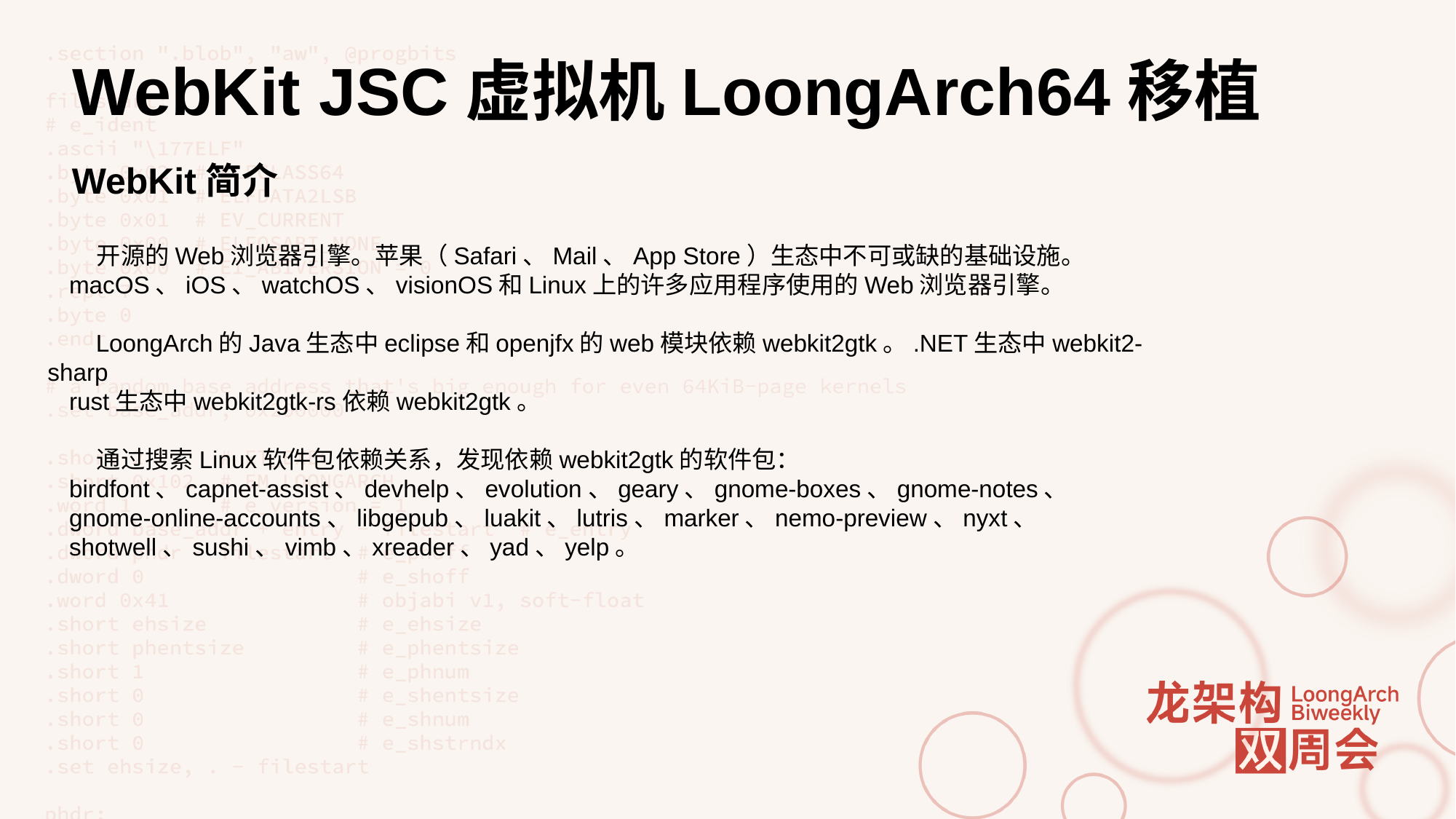

# WebKit JSC虚拟机LoongArch64移植
WebKit简介

    开源的Web浏览器引擎。苹果（Safari、Mail、App Store）生态中不可或缺的基础设施。
macOS、iOS、watchOS、visionOS和Linux上的许多应用程序使用的Web浏览器引擎。

    LoongArch的Java生态中eclipse和openjfx的web模块依赖webkit2gtk。.NET生态中webkit2-sharp
rust生态中webkit2gtk-rs依赖webkit2gtk。

    通过搜索Linux软件包依赖关系，发现依赖webkit2gtk的软件包：
birdfont、capnet-assist、devhelp、evolution、geary、gnome-boxes、gnome-notes、
gnome-online-accounts、libgepub、luakit、lutris、marker、nemo-preview、nyxt、
shotwell、sushi、vimb、xreader、yad、yelp。